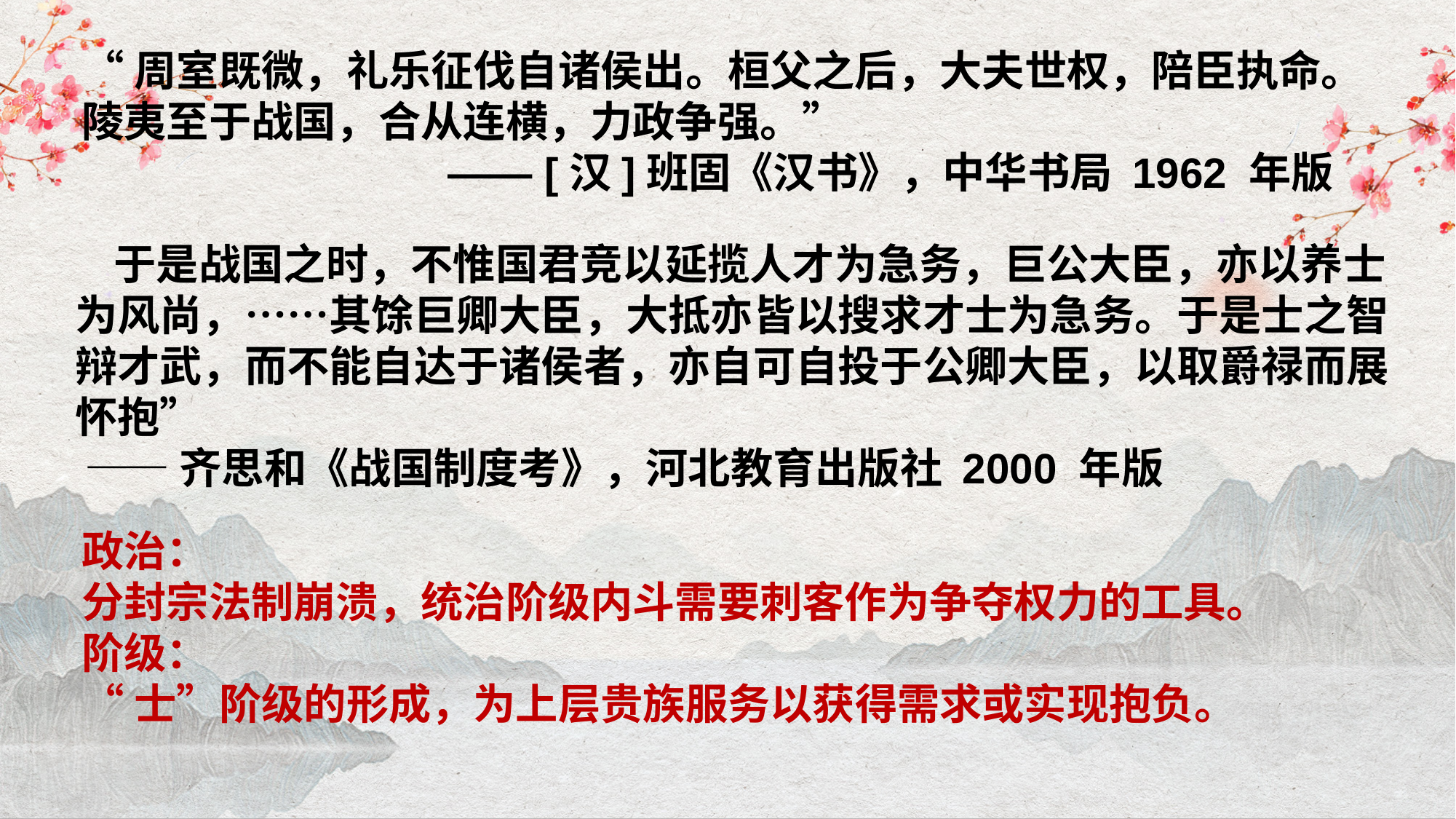

“周室既微，礼乐征伐自诸侯出。桓父之后，大夫世权，陪臣执命。陵夷至于战国，合从连横，力政争强。”
                               —— [汉]班固《汉书》，中华书局 1962 年版
   于是战国之时，不惟国君竞以延揽人才为急务，巨公大臣，亦以养士为风尚，……其馀巨卿大臣，大抵亦皆以搜求才士为急务。于是士之智辩才武，而不能自达于诸侯者，亦自可自投于公卿大臣，以取爵禄而展怀抱”
 ——齐思和《战国制度考》，河北教育出版社 2000 年版
政治：
分封宗法制崩溃，统治阶级内斗需要刺客作为争夺权力的工具。
阶级：
“士”阶级的形成，为上层贵族服务以获得需求或实现抱负。